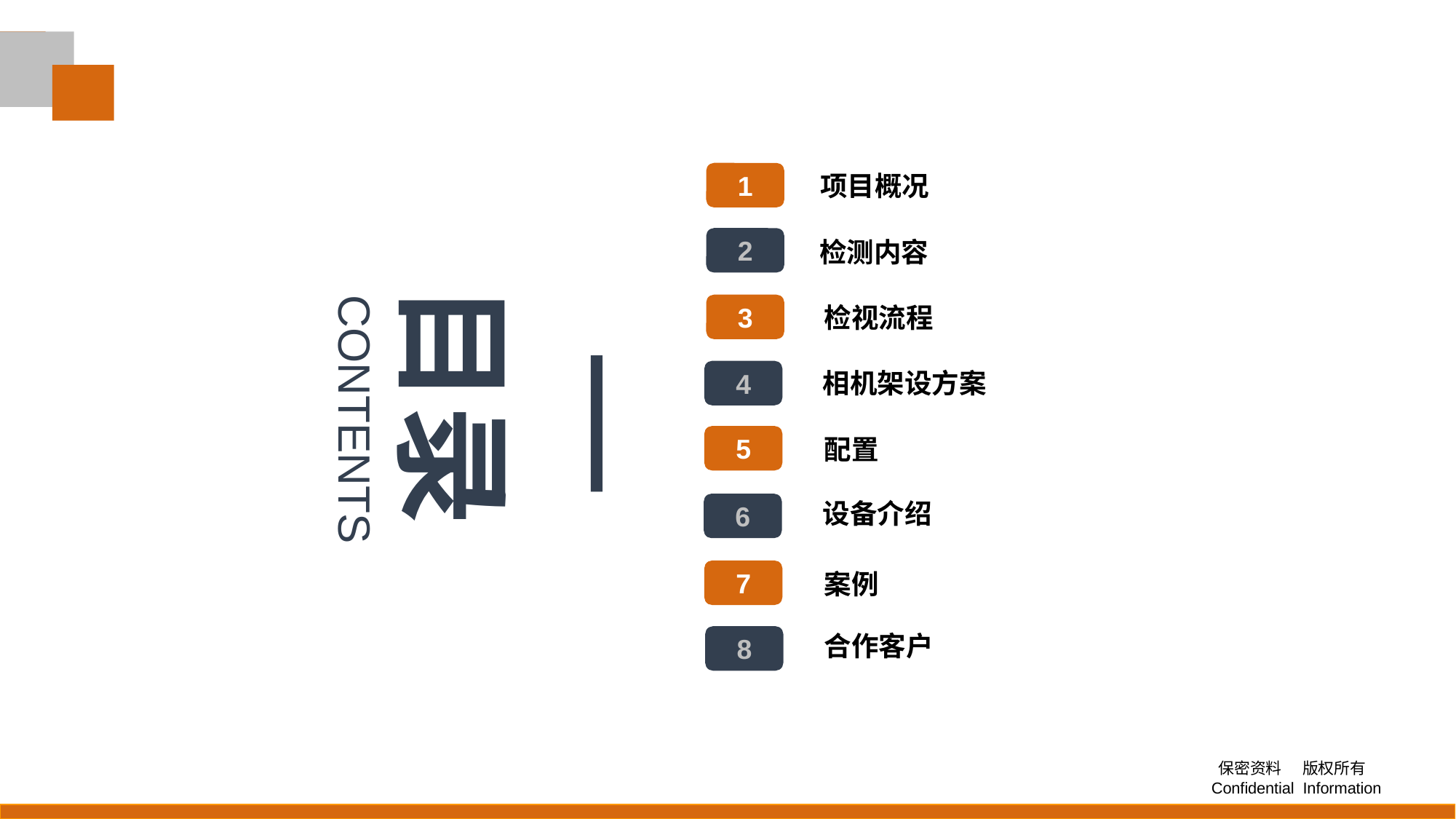

项目概况
1
目录
|
CONTENTS
2
检测内容
3
检视流程
相机架设方案
4

5
配置

设备介绍
6
7
案例
合作客户
8